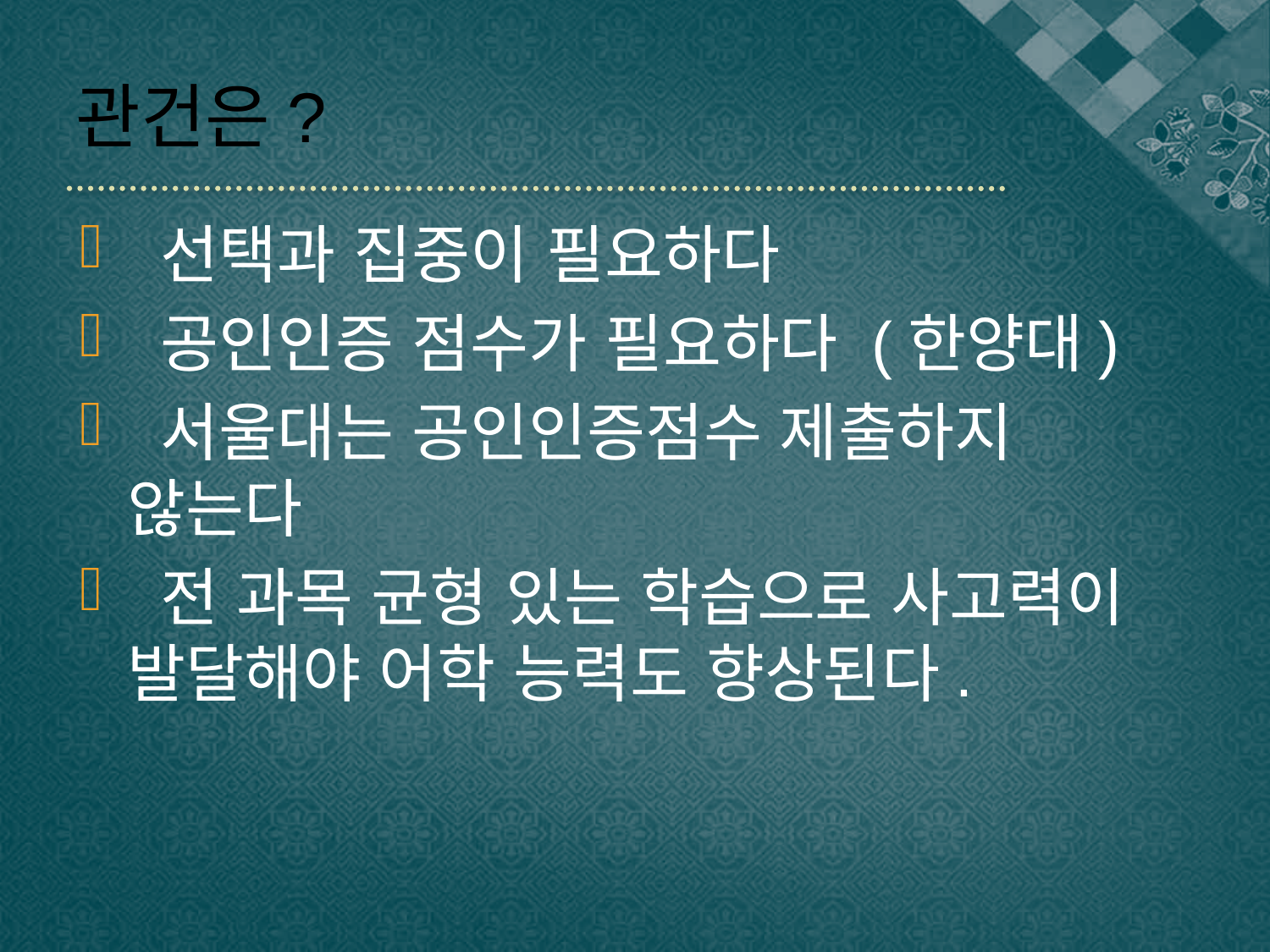

# 관건은?
 선택과 집중이 필요하다
 공인인증 점수가 필요하다 (한양대)
 서울대는 공인인증점수 제출하지 않는다
 전 과목 균형 있는 학습으로 사고력이 발달해야 어학 능력도 향상된다.